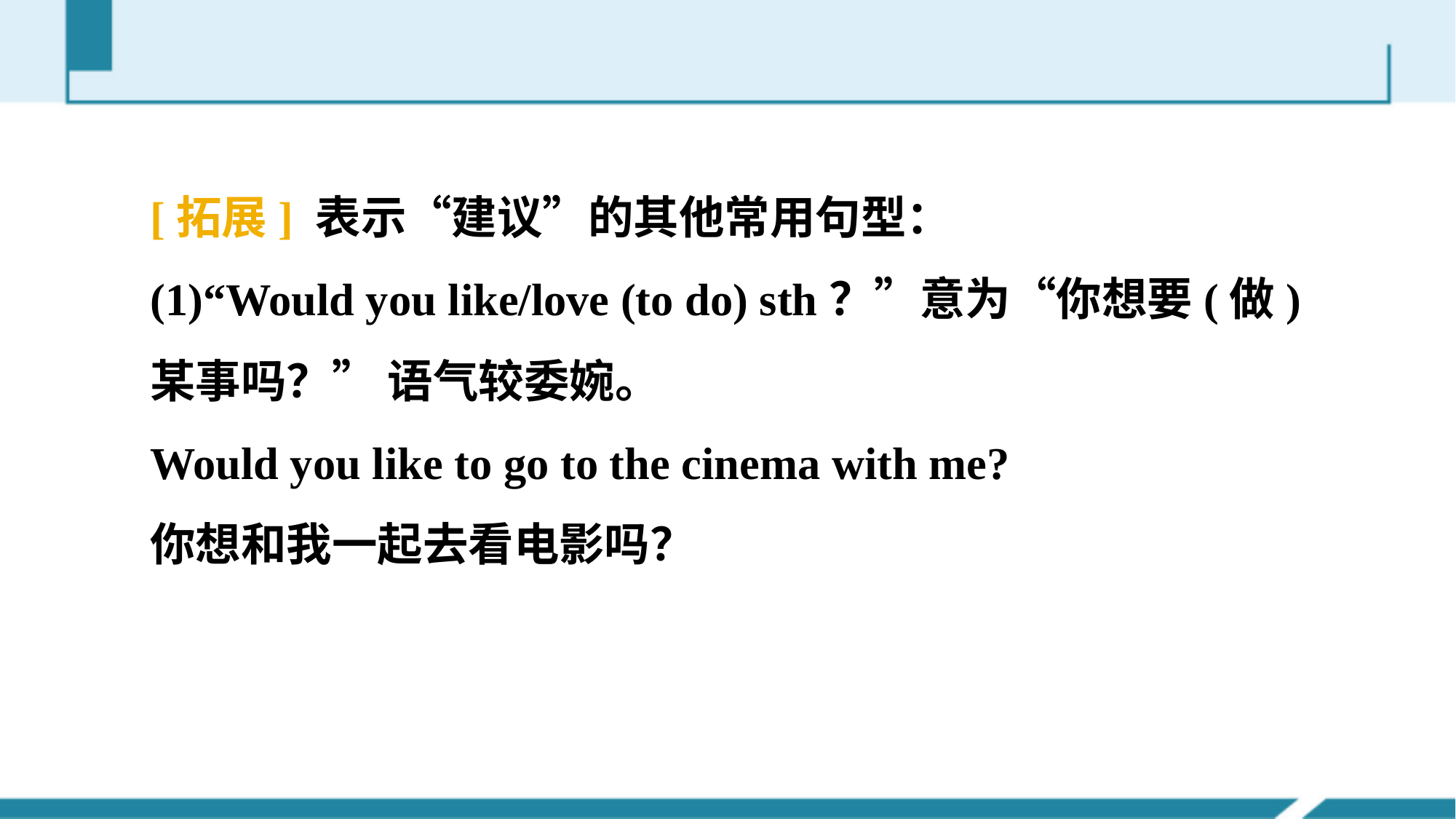

[拓展] 表示“建议”的其他常用句型：
(1)“Would you like/love (to do) sth？”意为“你想要(做)
某事吗？” 语气较委婉。
Would you like to go to the cinema with me?
你想和我一起去看电影吗？